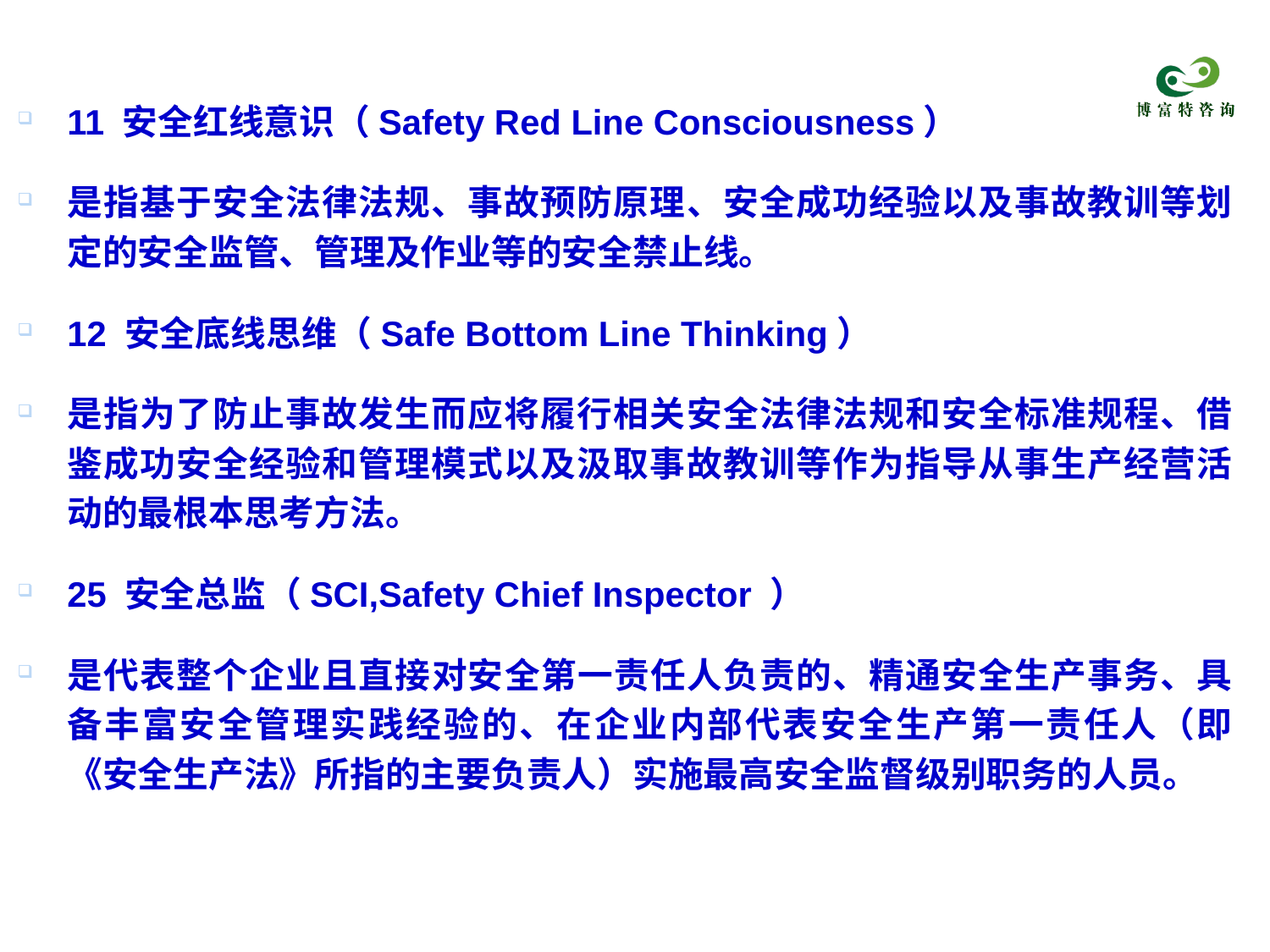

11 安全红线意识（Safety Red Line Consciousness）
是指基于安全法律法规、事故预防原理、安全成功经验以及事故教训等划定的安全监管、管理及作业等的安全禁止线。
12 安全底线思维（Safe Bottom Line Thinking）
是指为了防止事故发生而应将履行相关安全法律法规和安全标准规程、借鉴成功安全经验和管理模式以及汲取事故教训等作为指导从事生产经营活动的最根本思考方法。
25 安全总监（SCI,Safety Chief Inspector ）
是代表整个企业且直接对安全第一责任人负责的、精通安全生产事务、具备丰富安全管理实践经验的、在企业内部代表安全生产第一责任人（即《安全生产法》所指的主要负责人）实施最高安全监督级别职务的人员。